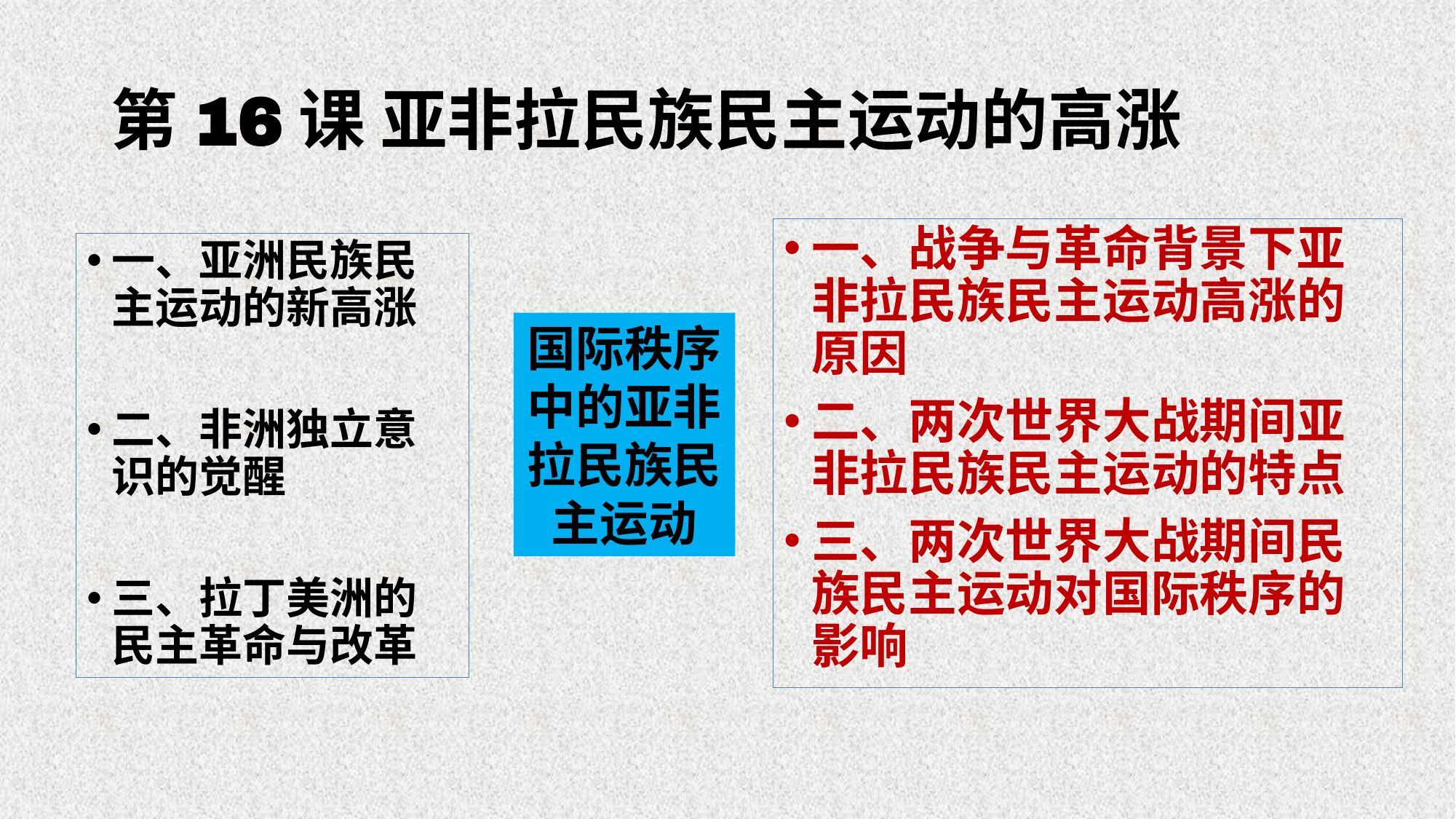

# 第16课 亚非拉民族民主运动的高涨
一、战争与革命背景下亚非拉民族民主运动高涨的原因
二、两次世界大战期间亚非拉民族民主运动的特点
三、两次世界大战期间民族民主运动对国际秩序的影响
一、亚洲民族民主运动的新高涨

二、非洲独立意识的觉醒

三、拉丁美洲的民主革命与改革
国际秩序中的亚非拉民族民主运动